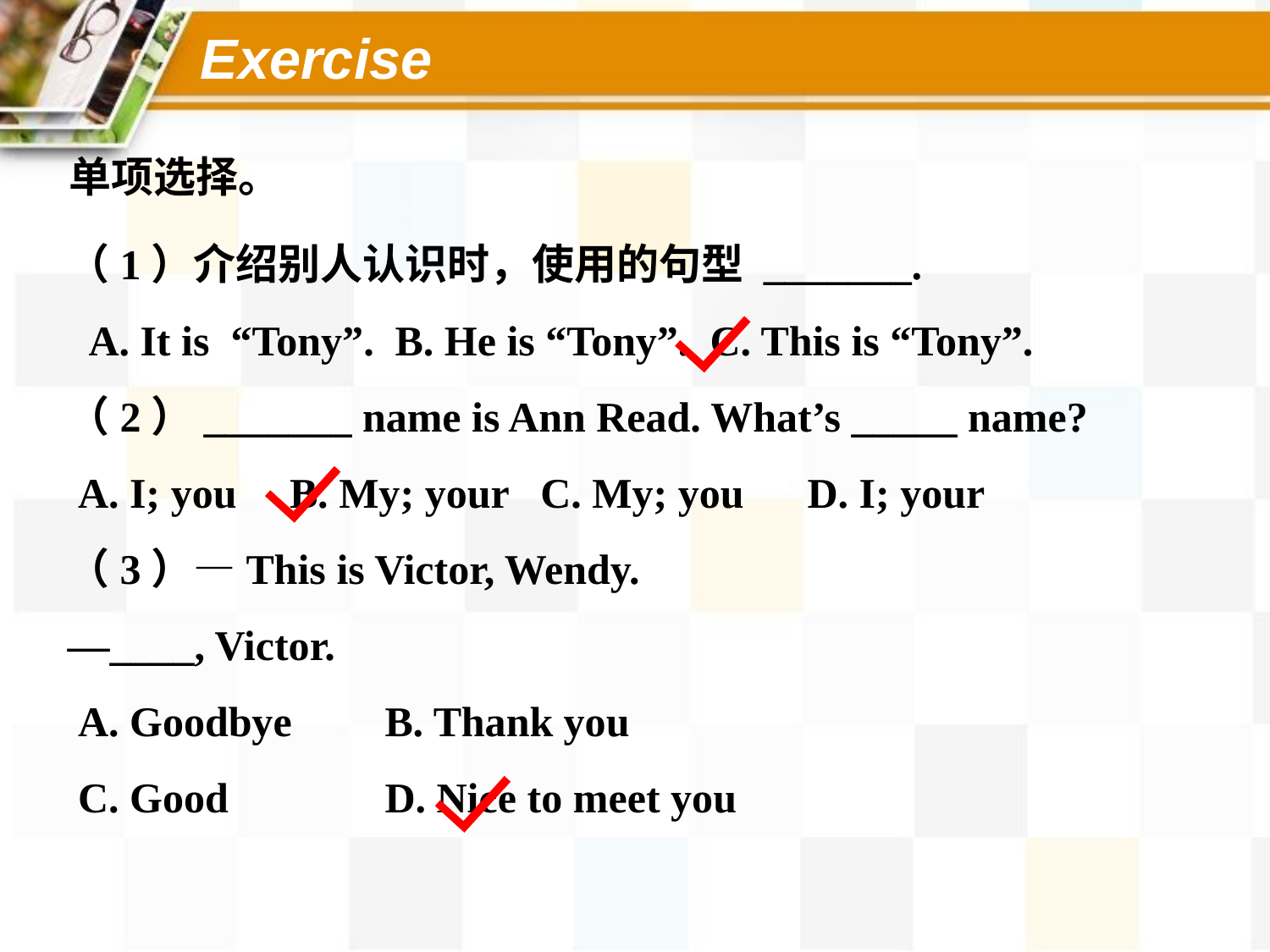

Exercise
单项选择。
（1）介绍别人认识时，使用的句型 _______.
  A. It is  “Tony”.  B. He is “Tony”.  C. This is “Tony”.
（2）_______ name is Ann Read. What’s _____ name?
 A. I; you     B. My; your   C. My; you      D. I; your
（3）—This is Victor, Wendy.
—____, Victor.
 A. Goodbye     	B. Thank you
 C. Good         	D. Nice to meet you